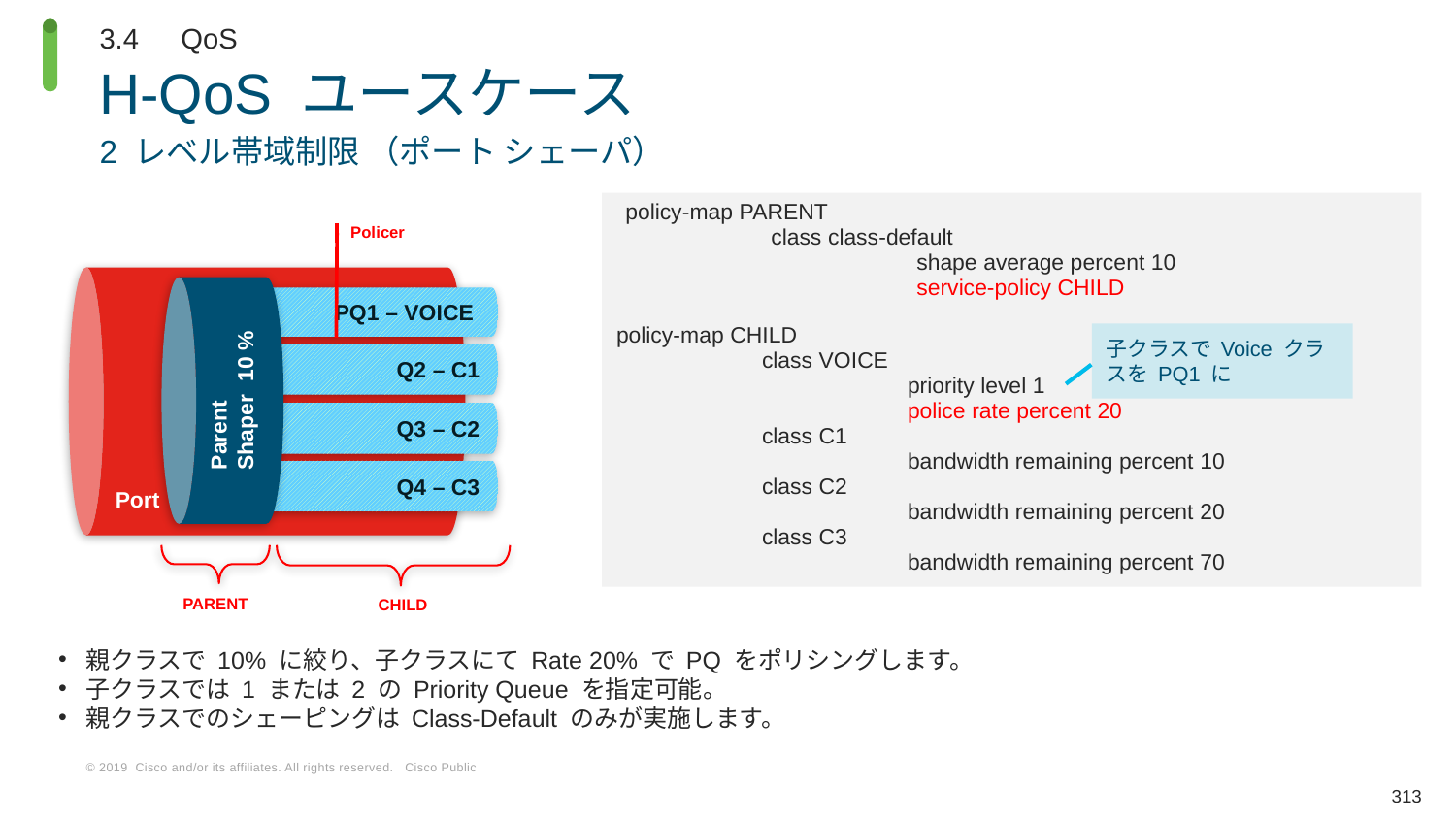

3.4　QoS
# H-QoS ユースケース
2 レベル帯域制限 （ポート シェーパ）
PQ1 – VOICE
policy-map PARENT
	class class-default    
		shape average percent 10
		service-policy CHILD
policy-map CHILD
	class VOICE
		priority level 1
		police rate percent 20
	class C1
		bandwidth remaining percent 10
	class C2
		bandwidth remaining percent 20
	class C3
		bandwidth remaining percent 70
Port
Policer
Q2 – C1
Q3 – C2
子クラスで Voice クラスを PQ1 に
Parent            Shaper  10 %
Q4 – C3

PARENT
CHILD
親クラスで 10% に絞り、子クラスにて Rate 20% で PQ をポリシングします。
子クラスでは 1 または 2 の Priority Queue を指定可能。
親クラスでのシェーピングは Class-Default のみが実施します。
313